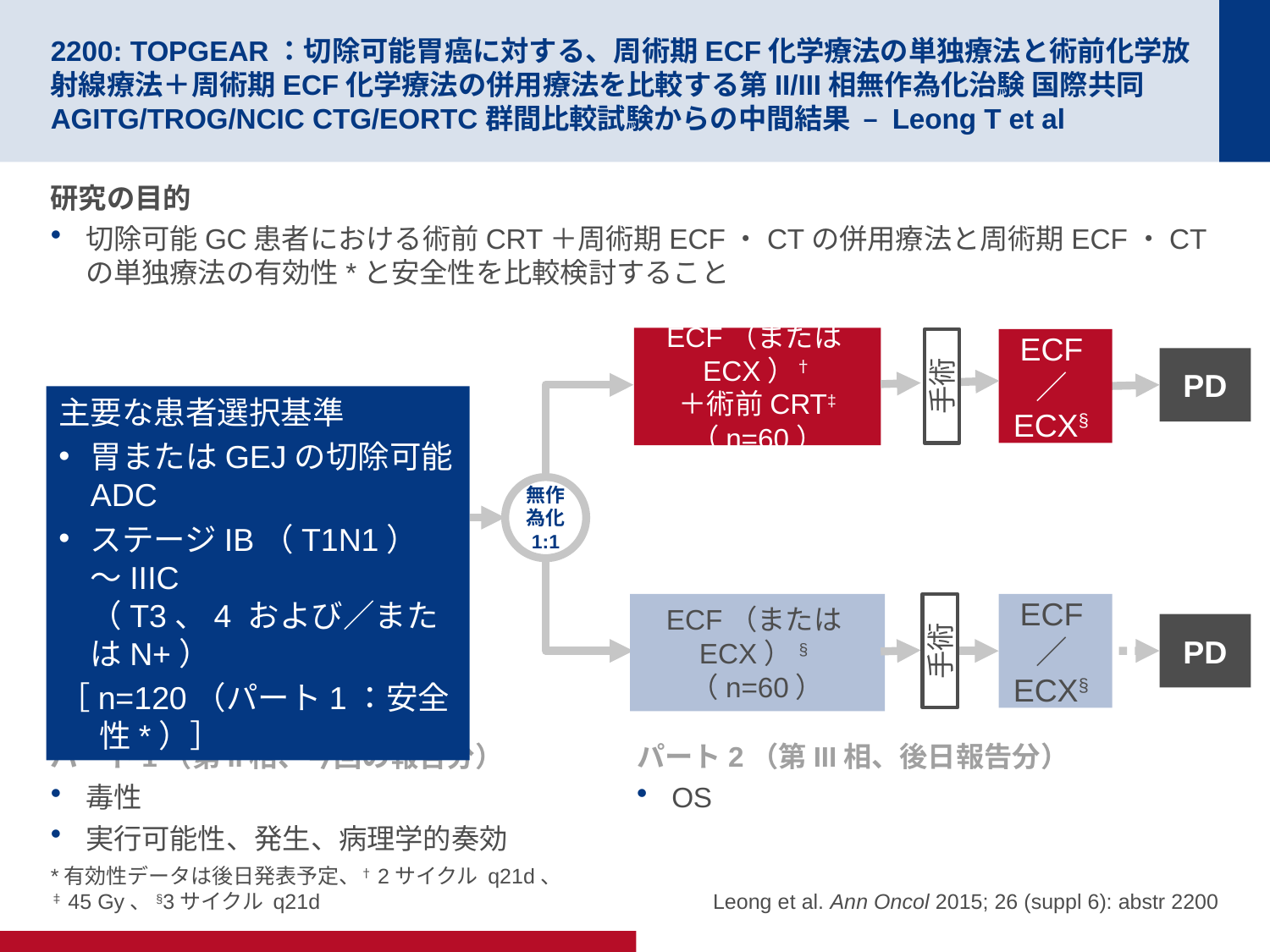

# 2200: TOPGEAR：切除可能胃癌に対する、周術期ECF化学療法の単独療法と術前化学放射線療法＋周術期ECF化学療法の併用療法を比較する第II/III相無作為化治験 国際共同AGITG/TROG/NCIC CTG/EORTC群間比較試験からの中間結果  – Leong T et al
研究の目的
切除可能GC患者における術前CRT＋周術期ECF・CTの併用療法と周術期ECF・CTの単独療法の有効性*と安全性を比較検討すること
ECF（またはECX）†
＋術前CRT‡
（n=60）
手術
ECF／ECX§
PD
主要な患者選択基準
胃またはGEJの切除可能ADC
ステージIB（T1N1） ～IIIC
（T3、4 および／またはN+）
［n=120（パート1：安全性*）］
無作
為化
1:1
ECF（またはECX）§
（n=60）
手術
ECF／ECX§
PD
パート1（第II相、今回の報告分）
毒性
実行可能性、発生、病理学的奏効
パート2（第III相、後日報告分）
OS

*有効性データは後日発表予定、†2サイクル q21d、
‡45 Gy、§3サイクル q21d
Leong et al. Ann Oncol 2015; 26 (suppl 6): abstr 2200